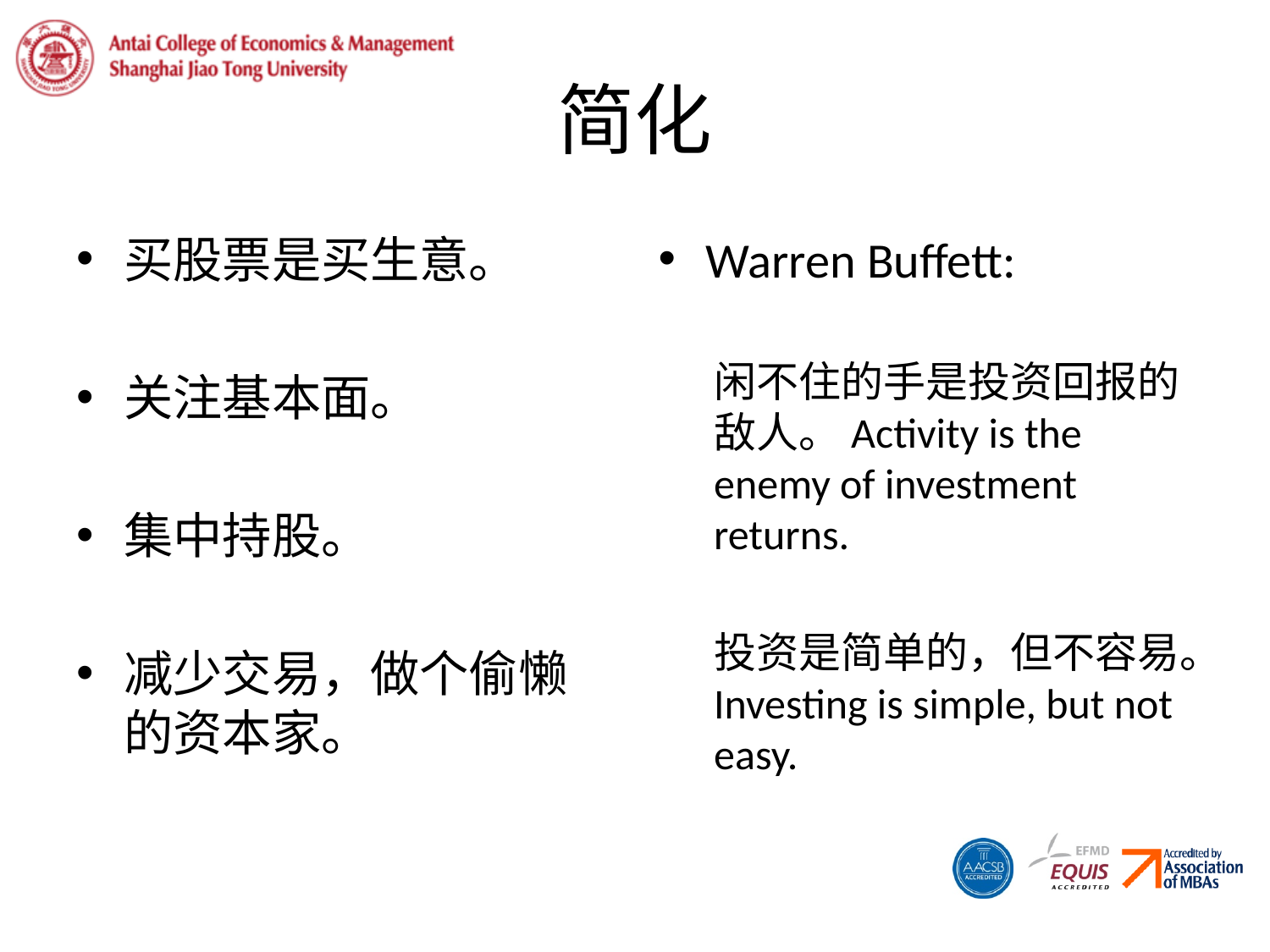

# 简化
买股票是买生意。

关注基本面。

集中持股。

减少交易，做个偷懒的资本家。
Warren Buffett:

闲不住的手是投资回报的敌人。Activity is the enemy of investment returns.

投资是简单的，但不容易。Investing is simple, but not easy.